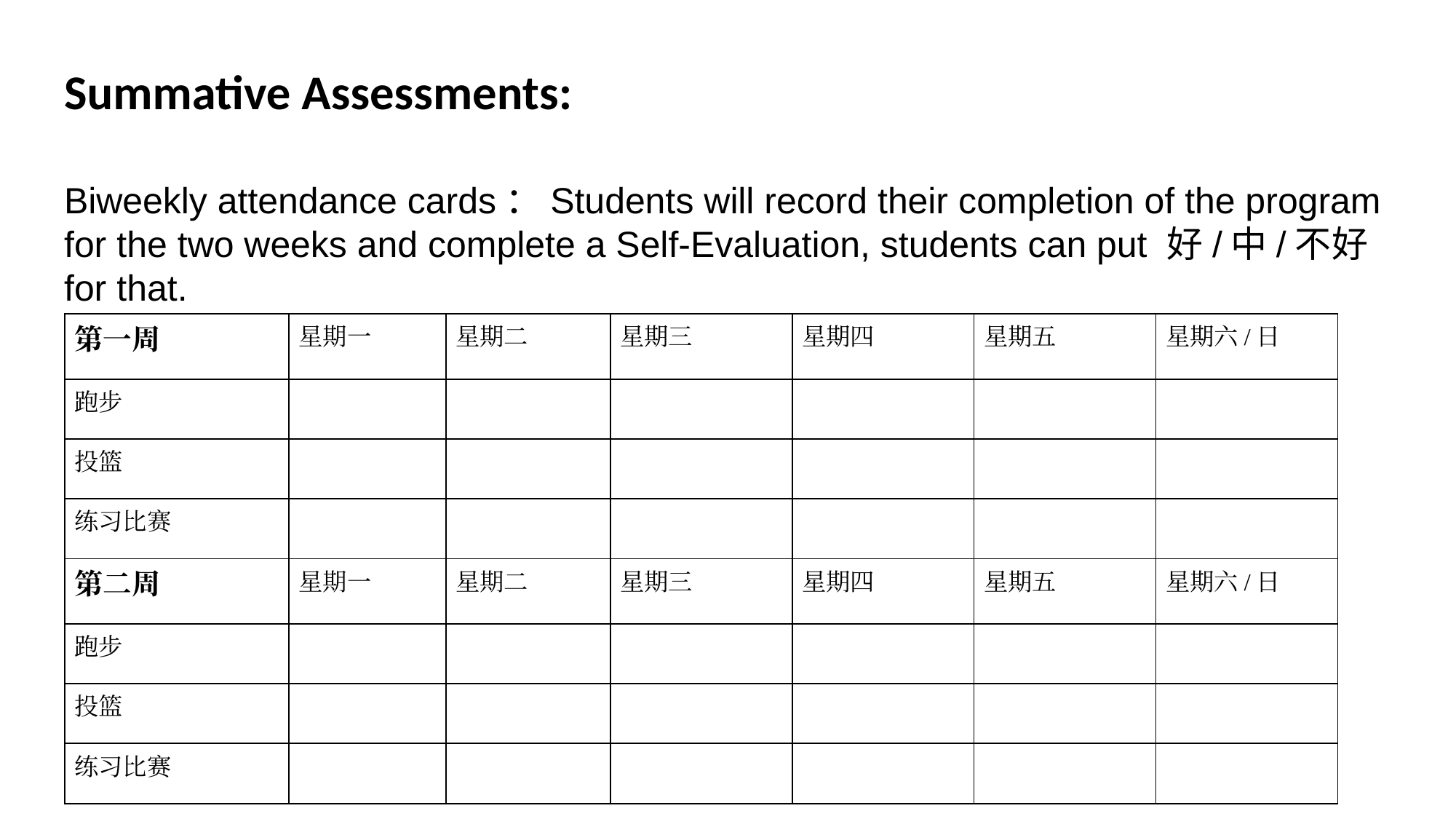

# Summative Assessments:
Biweekly attendance cards：Students will record their completion of the program for the two weeks and complete a Self-Evaluation, students can put 好/中/不好 for that.

| 第一周 | 星期一 | 星期二 | 星期三 | 星期四 | 星期五 | 星期六/日 |
| --- | --- | --- | --- | --- | --- | --- |
| 跑步 |  |  |  |  |  |  |
| 投篮 |  |  |  |  |  |  |
| 练习比赛 |  |  |  |  |  |  |
| 第二周 | 星期一 | 星期二 | 星期三 | 星期四 | 星期五 | 星期六/日 |
| 跑步 |  |  |  |  |  |  |
| 投篮 |  |  |  |  |  |  |
| 练习比赛 |  |  |  |  |  |  |